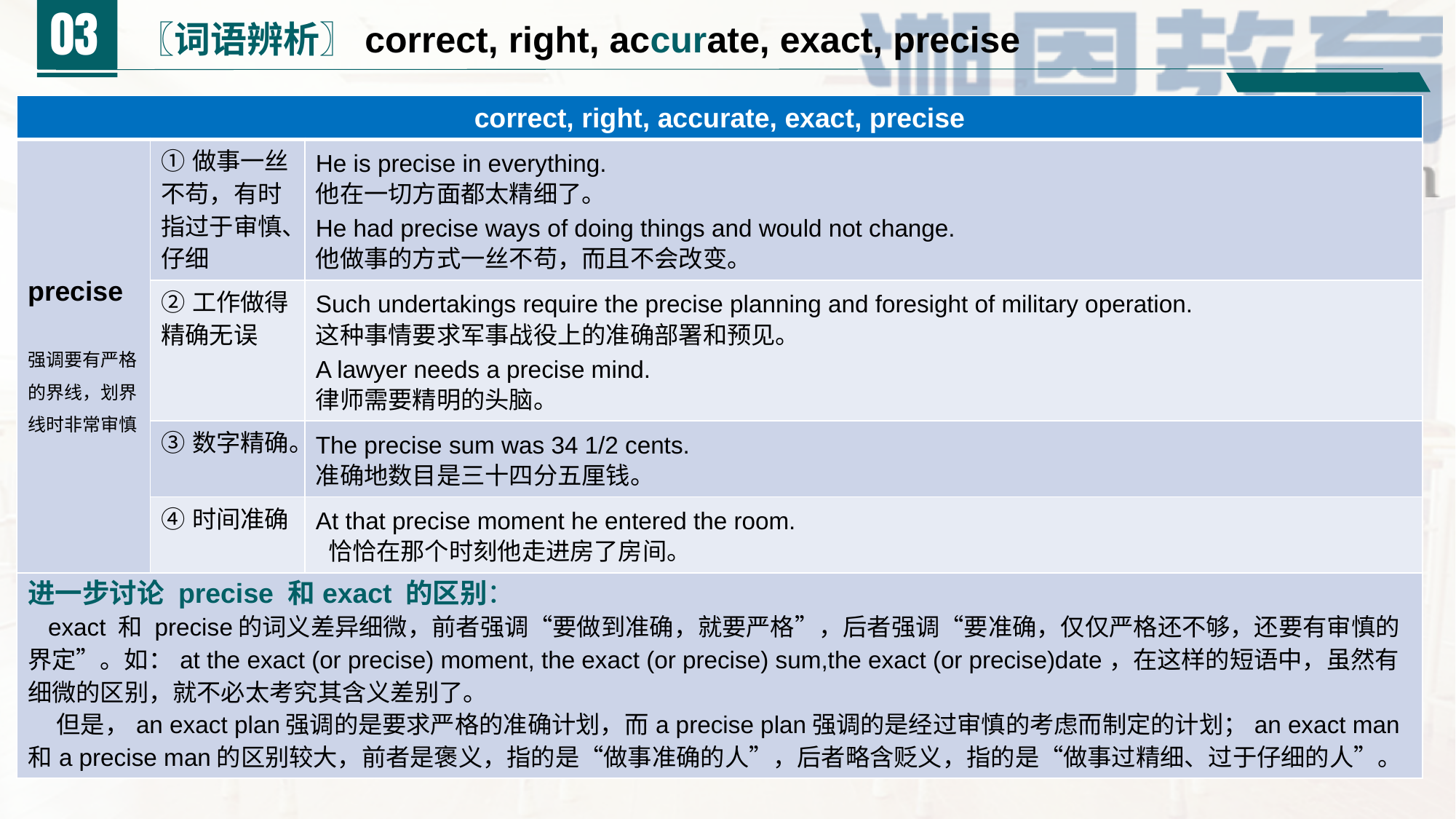

03

〖词语辨析〗correct, right, accurate, exact, precise
| correct, right, accurate, exact, precise |  |  |
| --- | --- | --- |
| precise 强调要有严格的界线，划界线时非常审慎 | ①做事一丝不苟，有时指过于审慎、仔细 | He is precise in everything. 他在一切方面都太精细了。 He had precise ways of doing things and would not change. 他做事的方式一丝不苟，而且不会改变。 |
|  | ②工作做得精确无误 | Such undertakings require the precise planning and foresight of military operation. 这种事情要求军事战役上的准确部署和预见。 A lawyer needs a precise mind. 律师需要精明的头脑。 |
|  | ③数字精确。 | The precise sum was 34 1/2 cents. 准确地数目是三十四分五厘钱。 |
|  | ④时间准确 | At that precise moment he entered the room. 恰恰在那个时刻他走进房了房间。 |
| 进一步讨论 precise 和exact 的区别： exact 和 precise的词义差异细微，前者强调“要做到准确，就要严格”，后者强调“要准确，仅仅严格还不够，还要有审慎的界定”。如：at the exact (or precise) moment, the exact (or precise) sum,the exact (or precise)date，在这样的短语中，虽然有细微的区别，就不必太考究其含义差别了。 但是，an exact plan强调的是要求严格的准确计划，而a precise plan强调的是经过审慎的考虑而制定的计划；an exact man和a precise man的区别较大，前者是褒义，指的是“做事准确的人”，后者略含贬义，指的是“做事过精细、过于仔细的人”。 |  |  |